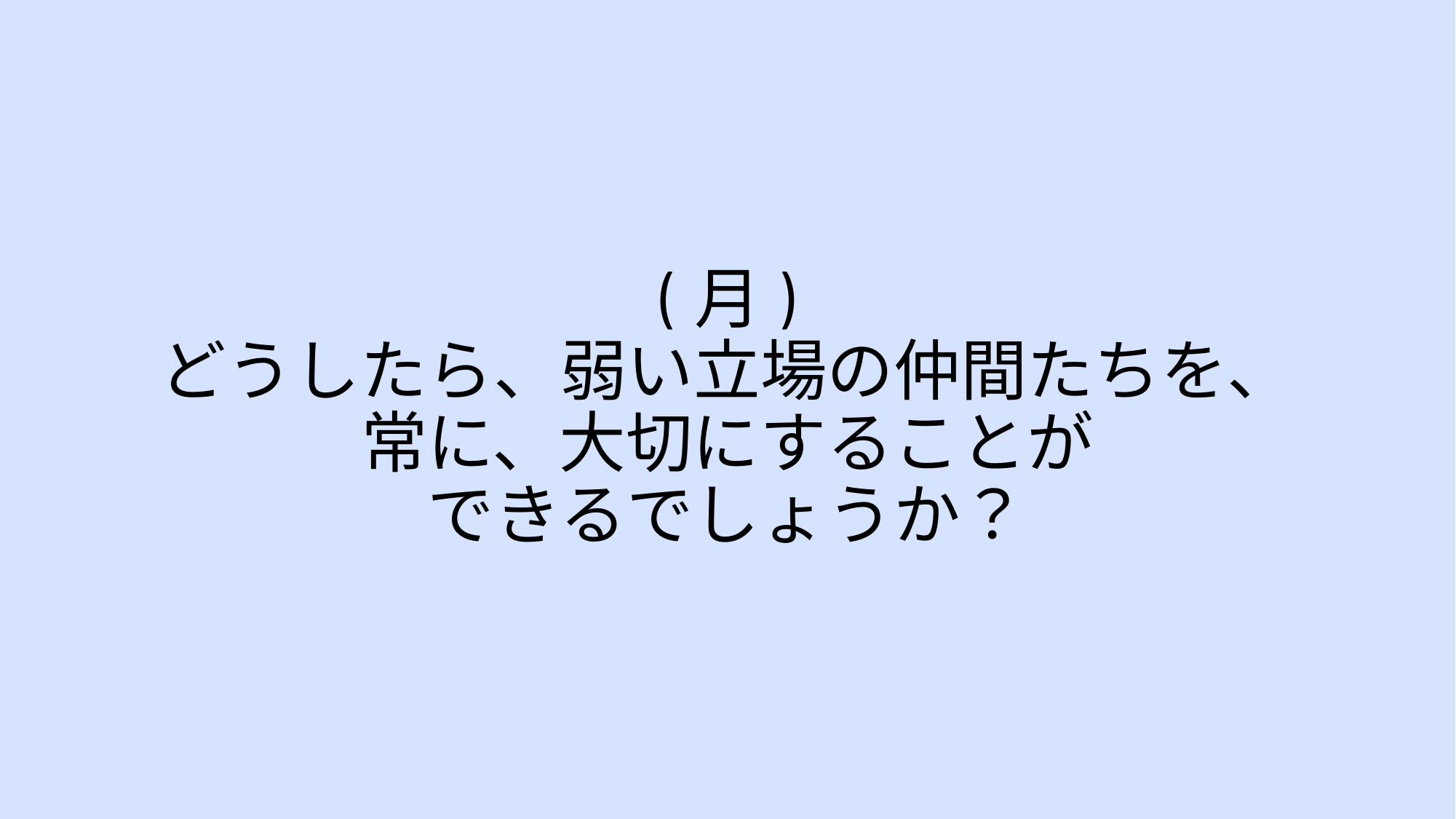

# (月) どうしたら、弱い立場の仲間たちを、 常に、大切にすることが できるでしょうか？